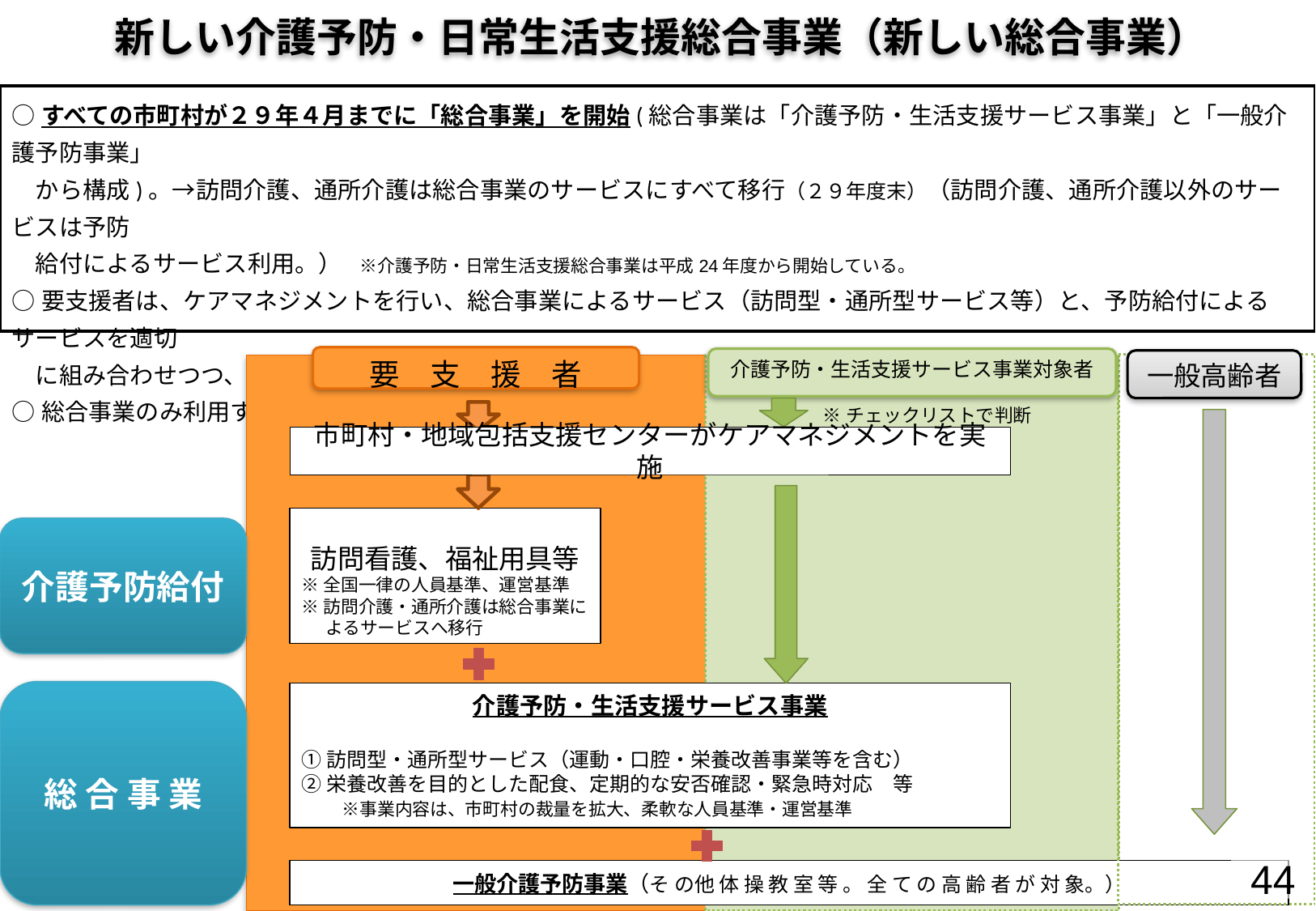

新しい介護予防・日常生活支援総合事業（新しい総合事業）
○すべての市町村が２９年４月までに「総合事業」を開始(総合事業は「介護予防・生活支援サービス事業」と「一般介護予防事業」
　から構成)。→訪問介護、通所介護は総合事業のサービスにすべて移行（２９年度末）（訪問介護、通所介護以外のサービスは予防
　給付によるサービス利用。）　※介護予防・日常生活支援総合事業は平成24年度から開始している。
○要支援者は、ケアマネジメントを行い、総合事業によるサービス（訪問型・通所型サービス等）と、予防給付によるサービスを適切
　に組み合わせつつ、サービス利用。
○総合事業のみ利用する場合は要支援認定は不要。基本チェックリストで判断を行う。

要　支　援　者
介護予防・生活支援サービス事業対象者
一般高齢者

※チェックリストで判断

市町村・地域包括支援センターがケアマネジメントを実施

訪問看護、福祉用具等
※全国一律の人員基準、運営基準
※訪問介護・通所介護は総合事業によるサービスへ移行

介護予防給付

総 合 事 業
介護予防・生活支援サービス事業

①訪問型・通所型サービス（運動・口腔・栄養改善事業等を含む）
②栄養改善を目的とした配食、定期的な安否確認・緊急時対応　等
　　※事業内容は、市町村の裁量を拡大、柔軟な人員基準・運営基準

44
一般介護予防事業（そ の他 体 操 教 室 等 。 全 て の 高 齢 者 が 対 象。）